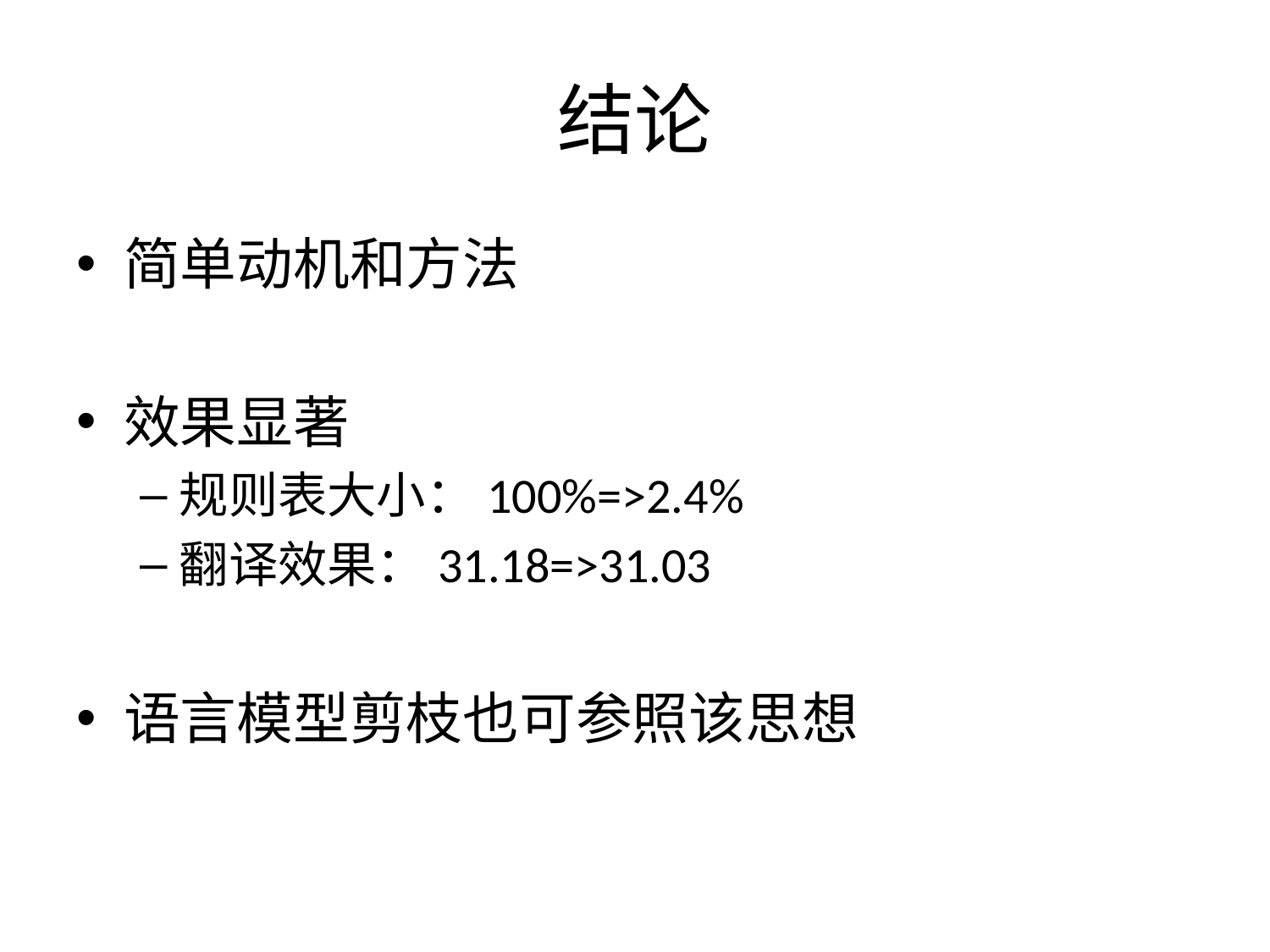

# 结论
简单动机和方法

效果显著
规则表大小：100%=>2.4%
翻译效果：31.18=>31.03

语言模型剪枝也可参照该思想